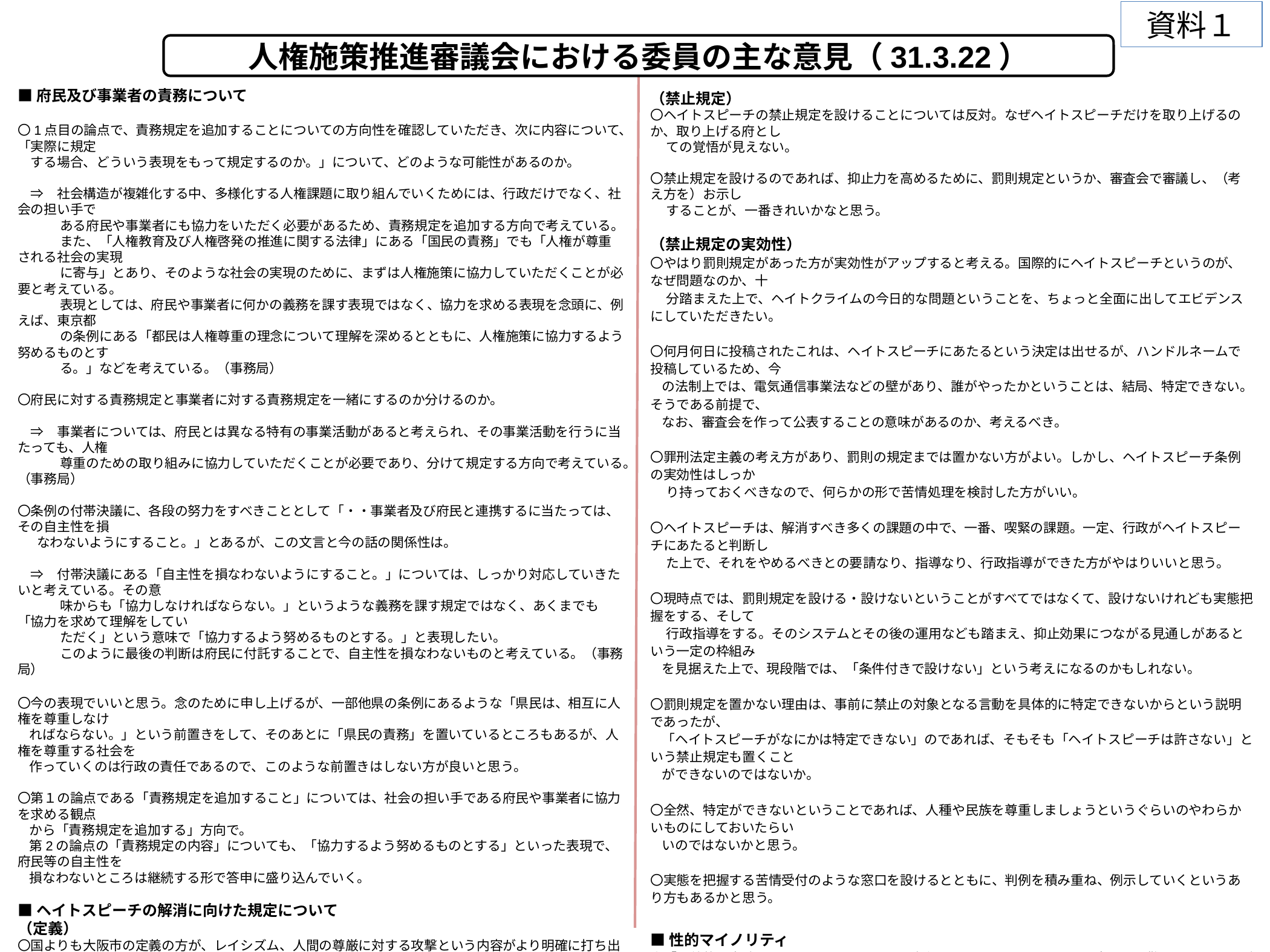

資料１
人権施策推進審議会における委員の主な意見（31.3.22）
■府民及び事業者の責務について

〇1点目の論点で、責務規定を追加することについての方向性を確認していただき、次に内容について、「実際に規定
　する場合、どういう表現をもって規定するのか。」について、どのような可能性があるのか。

　⇒　社会構造が複雑化する中、多様化する人権課題に取り組んでいくためには、行政だけでなく、社会の担い手で
　　　 ある府民や事業者にも協力をいただく必要があるため、責務規定を追加する方向で考えている。
　　　 また、「人権教育及び人権啓発の推進に関する法律」にある「国民の責務」でも「人権が尊重される社会の実現
　　　 に寄与」とあり、そのような社会の実現のために、まずは人権施策に協力していただくことが必要と考えている。
　　　 表現としては、府民や事業者に何かの義務を課す表現ではなく、協力を求める表現を念頭に、例えば、東京都
　　 　の条例にある「都民は人権尊重の理念について理解を深めるとともに、人権施策に協力するよう努めるものとす
　　　 る。」などを考えている。（事務局）

〇府民に対する責務規定と事業者に対する責務規定を一緒にするのか分けるのか。

　⇒　事業者については、府民とは異なる特有の事業活動があると考えられ、その事業活動を行うに当たっても、人権
　　　 尊重のための取り組みに協力していただくことが必要であり、分けて規定する方向で考えている。（事務局）

〇条例の付帯決議に、各段の努力をすべきこととして「・・事業者及び府民と連携するに当たっては、その自主性を損
 　なわないようにすること。」とあるが、この文言と今の話の関係性は。

　⇒　付帯決議にある「自主性を損なわないようにすること。」については、しっかり対応していきたいと考えている。その意
　　　 味からも「協力しなければならない。」というような義務を課す規定ではなく、あくまでも「協力を求めて理解をしてい
　　　 ただく」という意味で「協力するよう努めるものとする。」と表現したい。
　　　 このように最後の判断は府民に付託することで、自主性を損なわないものと考えている。（事務局）

〇今の表現でいいと思う。念のために申し上げるが、一部他県の条例にあるような「県民は、相互に人権を尊重しなけ
   ればならない。」という前置きをして、そのあとに「県民の責務」を置いているところもあるが、人権を尊重する社会を
   作っていくのは行政の責任であるので、このような前置きはしない方が良いと思う。

〇第１の論点である「責務規定を追加すること」については、社会の担い手である府民や事業者に協力を求める観点
   から「責務規定を追加する」方向で。
   第2の論点の「責務規定の内容」についても、「協力するよう努めるものとする」といった表現で、府民等の自主性を
   損なわないところは継続する形で答申に盛り込んでいく。

■ヘイトスピーチの解消に向けた規定について
（定義）
〇国よりも大阪市の定義の方が、レイシズム、人間の尊厳に対する攻撃という内容がより明確に打ち出されているよう
　 に感じる。

〇ヘイトクライムの未然防止も加味するのであれば、「暴力をあおることを目的として行われる表現活動」といった大阪
　 市の表現の方が適当と思う。

〇国のような「地域社会からの排除」といった表現では、日本からの排除を訴えるものは当たらないといった抜け道を与
　 えるおそれがある。本当の趣旨を理解されるようにしようと思ったら、大阪市のような定義でいく方が適切ではないか。

〇たくさん入ってくる外国人をお迎えする府としての姿勢ということであれば、大阪市のようなレイシズムに対応した狭い
 　定義のものにするのか、あるいは、宗教とか言語とか、もう少し広く属性をとらえ、様々な属性の人たちに対する攻撃
　 や社会的な排除をあおるといったことも対象とした定義のものとするのか、考える必要があるのではないか。

　⇒　国の定義と大阪市の定義とに、そんなに齟齬がないイメージを持っており、国の本邦外出身者という表現を、人
　　　 種若しくは民族に係る特定の属性を有する個人または集団という表現に変えるというイメージでの規定を考えて
       いたが、本日の委員の意見を踏まえ、検討する。（事務局）

（禁止規定）
〇ヘイトスピーチの禁止規定を設けることについては反対。なぜヘイトスピーチだけを取り上げるのか、取り上げる府とし
　 ての覚悟が見えない。

〇禁止規定を設けるのであれば、抑止力を高めるために、罰則規定というか、審査会で審議し、（考え方を）お示し
　 することが、一番きれいかなと思う。

（禁止規定の実効性）
〇やはり罰則規定があった方が実効性がアップすると考える。国際的にヘイトスピーチというのが、なぜ問題なのか、十
　 分踏まえた上で、ヘイトクライムの今日的な問題ということを、ちょっと全面に出してエビデンスにしていただきたい。

〇何月何日に投稿されたこれは、ヘイトスピーチにあたるという決定は出せるが、ハンドルネームで投稿しているため、今
   の法制上では、電気通信事業法などの壁があり、誰がやったかということは、結局、特定できない。そうである前提で、
   なお、審査会を作って公表することの意味があるのか、考えるべき。

〇罪刑法定主義の考え方があり、罰則の規定までは置かない方がよい。しかし、ヘイトスピーチ条例の実効性はしっか
　 り持っておくべきなので、何らかの形で苦情処理を検討した方がいい。

〇ヘイトスピーチは、解消すべき多くの課題の中で、一番、喫緊の課題。一定、行政がヘイトスピーチにあたると判断し
　 た上で、それをやめるべきとの要請なり、指導なり、行政指導ができた方がやはりいいと思う。

〇現時点では、罰則規定を設ける・設けないということがすべてではなくて、設けないけれども実態把握をする、そして
　 行政指導をする。そのシステムとその後の運用なども踏まえ、抑止効果につながる見通しがあるという一定の枠組み
   を見据えた上で、現段階では、「条件付きで設けない」という考えになるのかもしれない。

〇罰則規定を置かない理由は、事前に禁止の対象となる言動を具体的に特定できないからという説明であったが、
   「ヘイトスピーチがなにかは特定できない」のであれば、そもそも「ヘイトスピーチは許さない」という禁止規定も置くこと
   ができないのではないか。

〇全然、特定ができないということであれば、人種や民族を尊重しましょうというぐらいのやわらかいものにしておいたらい
   いのではないかと思う。

〇実態を把握する苦情受付のような窓口を設けるとともに、判例を積み重ね、例示していくというあり方もあるかと思う。

■性的マイノリティ
〇「両義的な意味」ということについては、条例を設置することによって、良い面と難しいという面があることでしょうか。

　　⇒  「両義的な意味」とは、差別禁止を条例で規定することによって、性的マイノリティの当事者の方々に対する
　　　　　保護を提供するというプラスの面があること。一方で、何が差別に当たる行為なのか明確でない中で、差別
　　　　　禁止を含む条例を設置することは、当該条例の規制対象となる行為をめぐってマイノリティとマジョリティ（差別
　　　　　を受ける側と行う側）で摩擦を起こすことが考えられ、マイナス面があるという意味で意見を頂戴している。